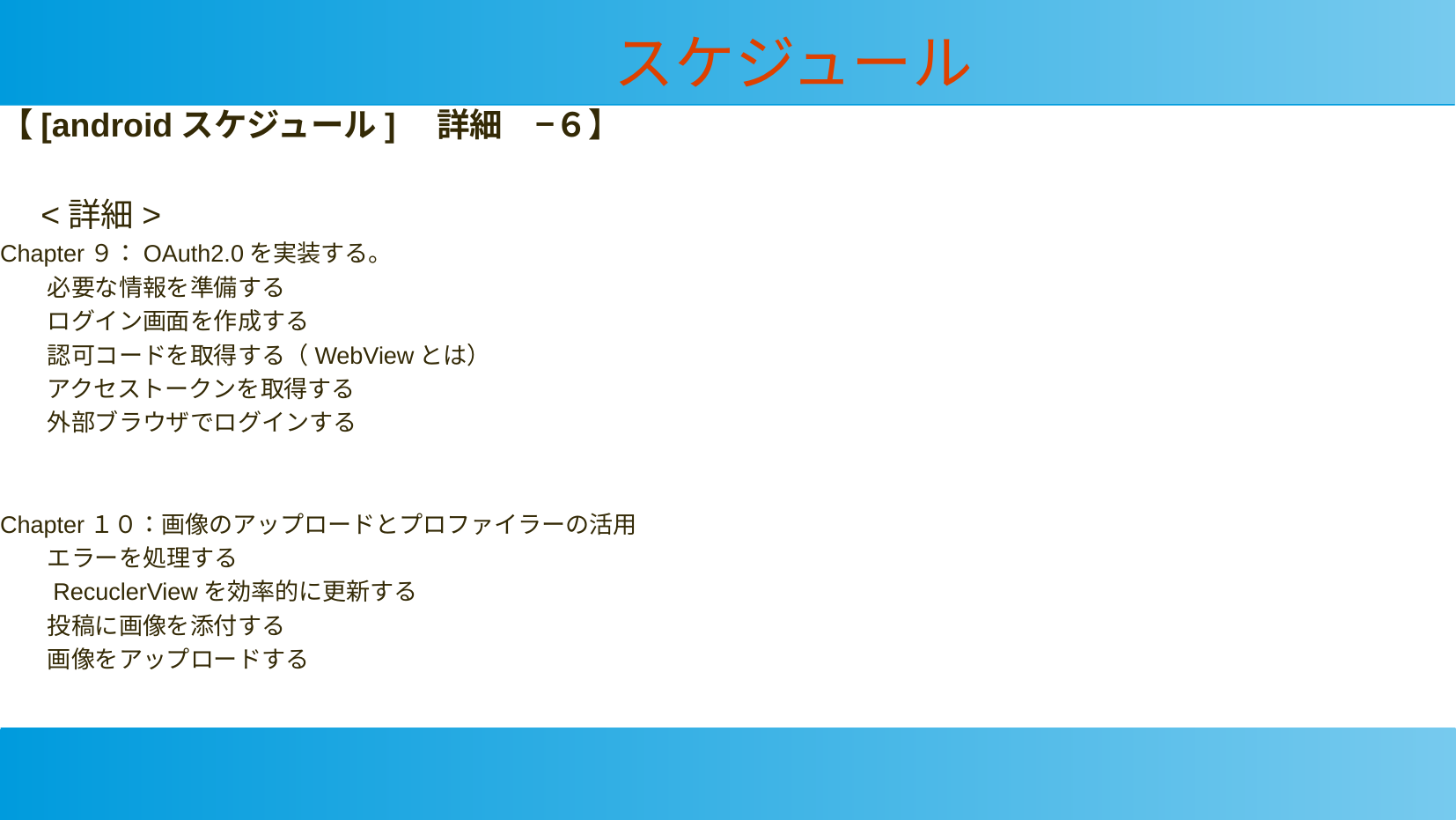

スケジュール
【[androidスケジュール]　詳細　−６】

　<詳細>
Chapter９：OAuth2.0を実装する。
　　必要な情報を準備する
　　ログイン画面を作成する
　　認可コードを取得する（WebViewとは）
　　アクセストークンを取得する
　　外部ブラウザでログインする

Chapter１０：画像のアップロードとプロファイラーの活用
　　エラーを処理する
　　RecuclerViewを効率的に更新する
　　投稿に画像を添付する
　　画像をアップロードする